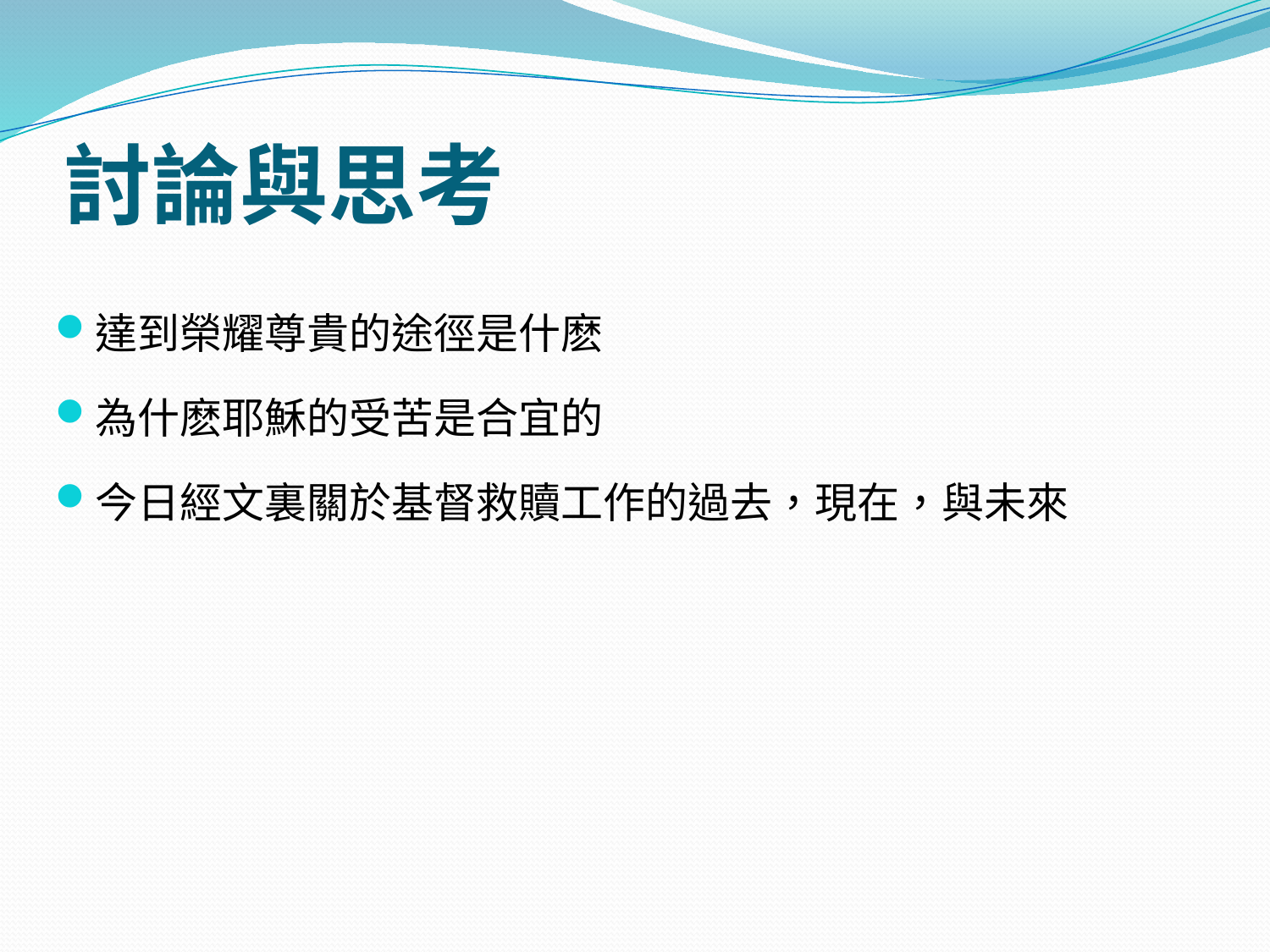

# 討論與思考
達到榮耀尊貴的途徑是什麽
為什麽耶穌的受苦是合宜的
今日經文裏關於基督救贖工作的過去，現在，與未來